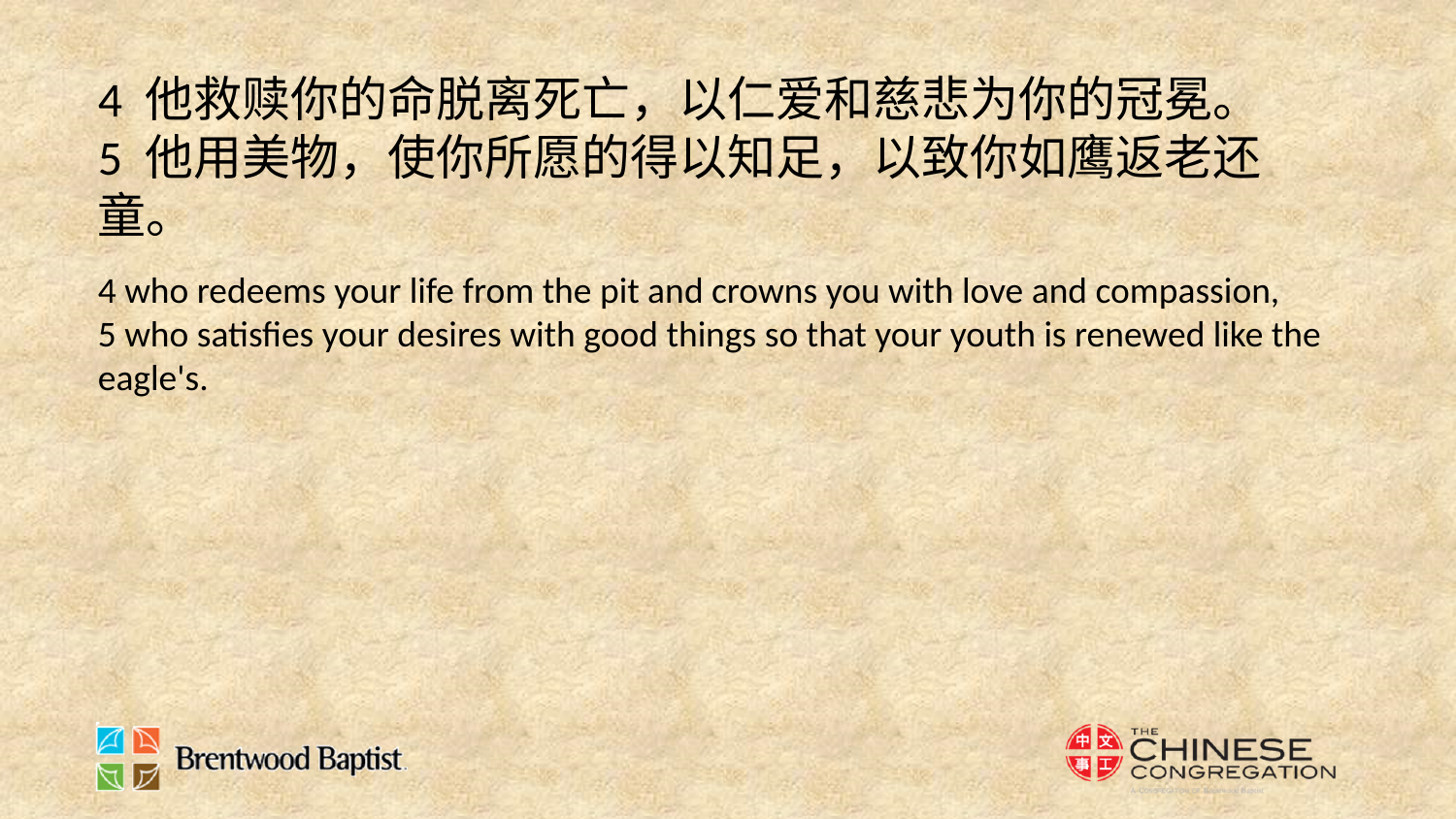

4 他救赎你的命脱离死亡，以仁爱和慈悲为你的冠冕。
5 他用美物，使你所愿的得以知足，以致你如鹰返老还童。

4 who redeems your life from the pit and crowns you with love and compassion,
5 who satisfies your desires with good things so that your youth is renewed like the eagle's.